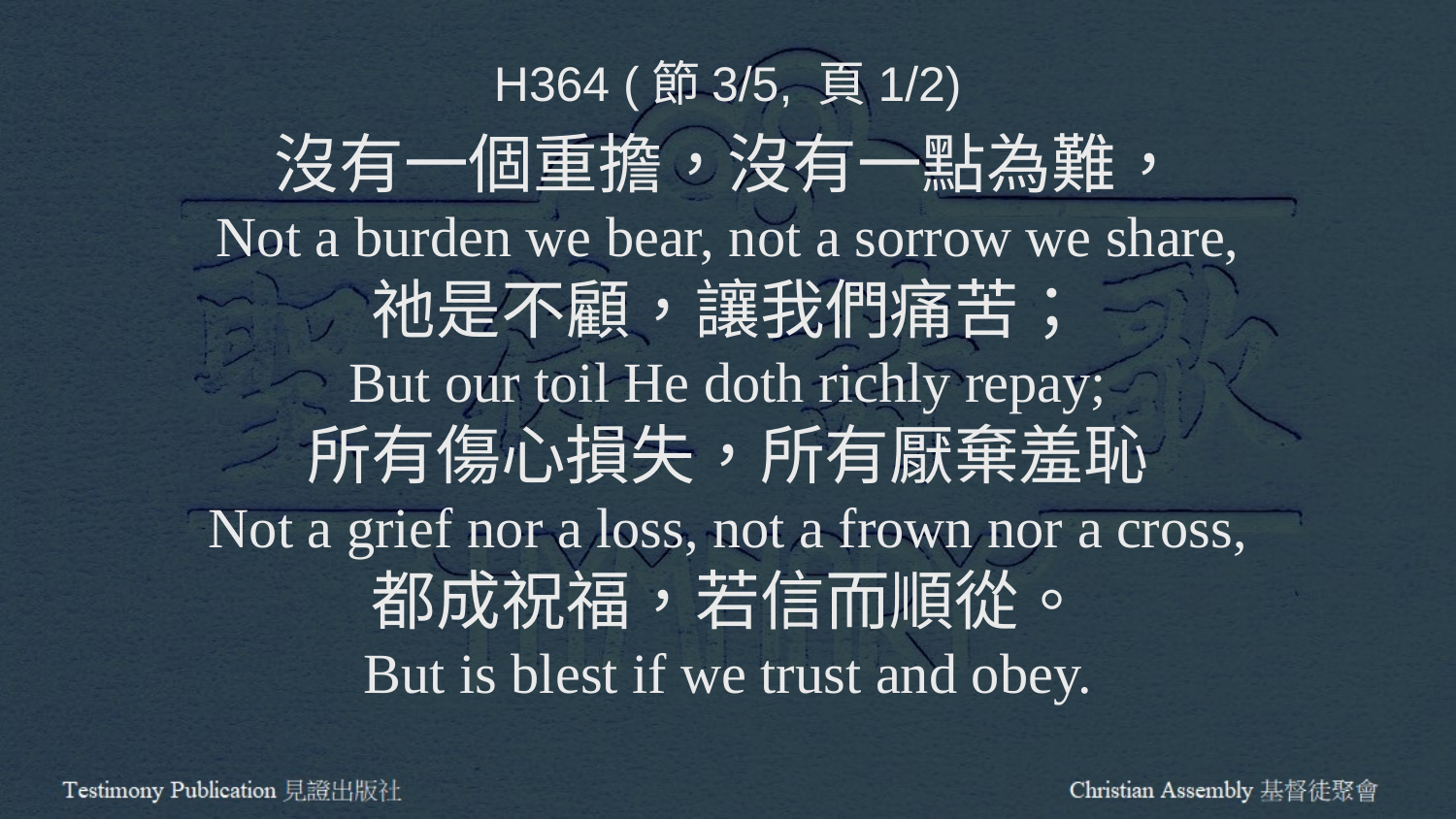

H364 (節3/5, 頁1/2)
沒有一個重擔，沒有一點為難，
Not a burden we bear, not a sorrow we share,
祂是不顧，讓我們痛苦；
But our toil He doth richly repay;
所有傷心損失，所有厭棄羞恥
Not a grief nor a loss, not a frown nor a cross,
都成祝福，若信而順從。
But is blest if we trust and obey.